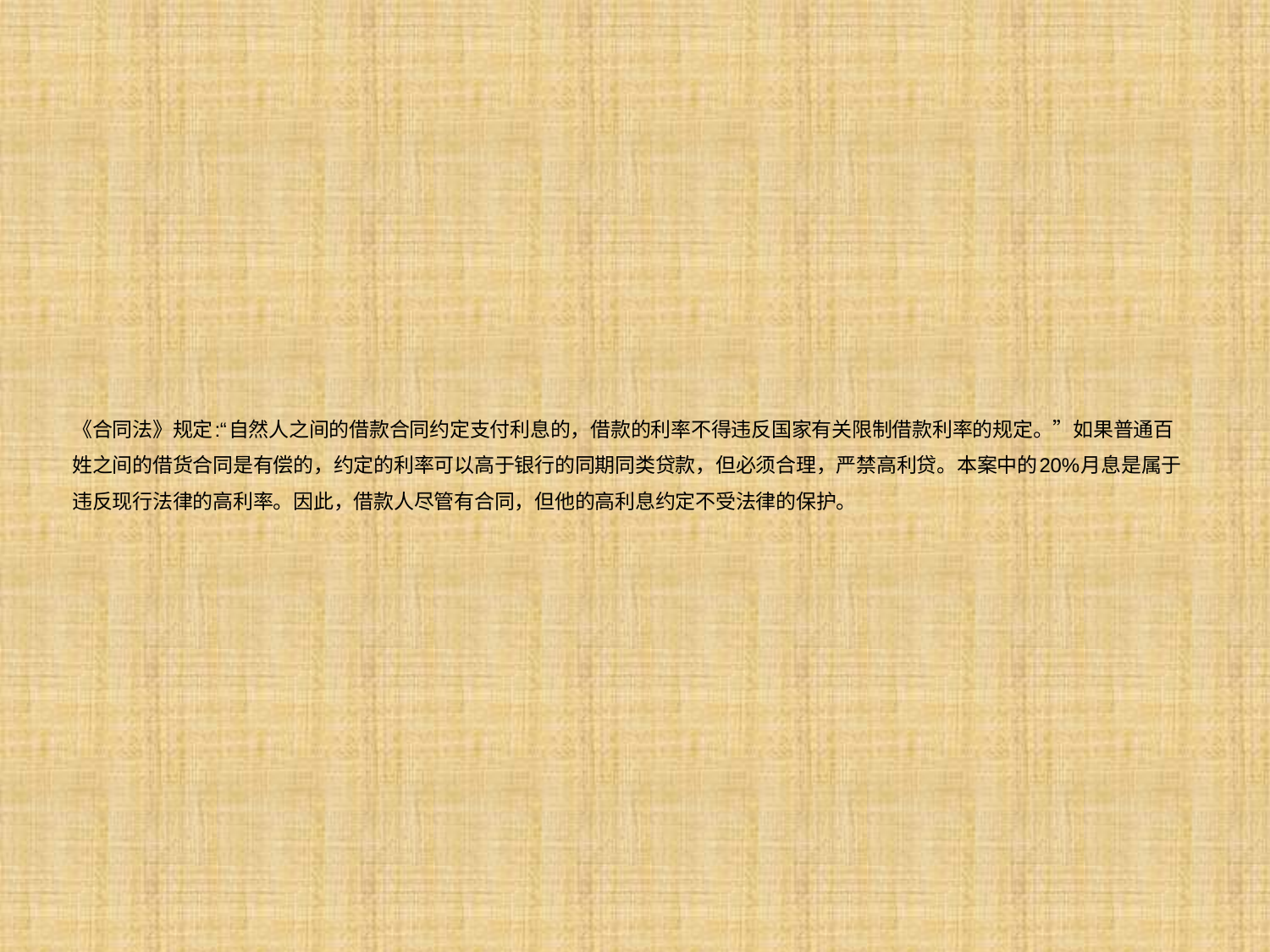

# 《合同法》规定:“自然人之间的借款合同约定支付利息的，借款的利率不得违反国家有关限制借款利率的规定。”如果普通百姓之间的借货合同是有偿的，约定的利率可以高于银行的同期同类贷款，但必须合理，严禁高利贷。本案中的20%月息是属于违反现行法律的高利率。因此，借款人尽管有合同，但他的高利息约定不受法律的保护。